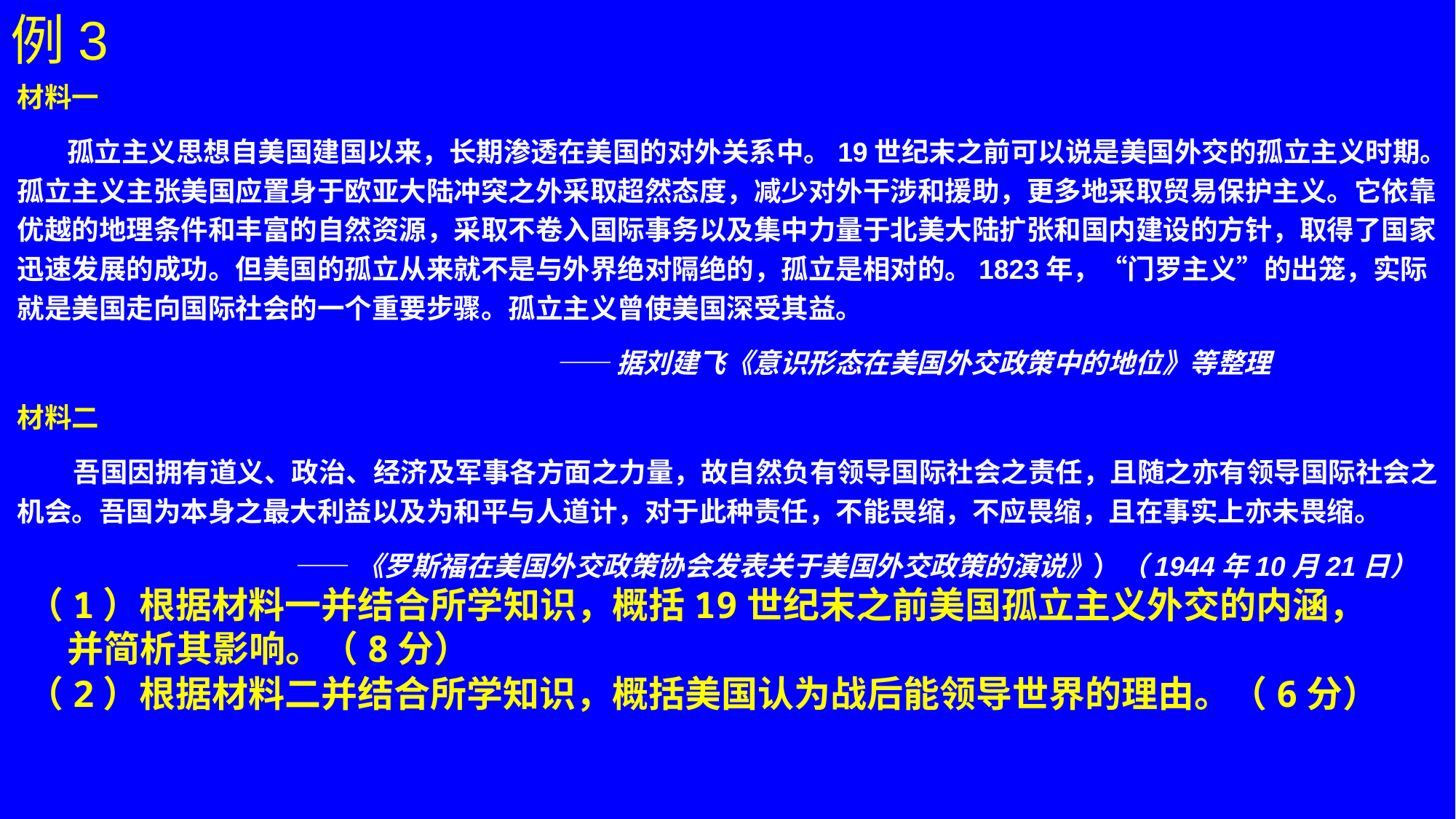

例3
材料一
       孤立主义思想自美国建国以来，长期渗透在美国的对外关系中。19世纪末之前可以说是美国外交的孤立主义时期。孤立主义主张美国应置身于欧亚大陆冲突之外采取超然态度，减少对外干涉和援助，更多地采取贸易保护主义。它依靠优越的地理条件和丰富的自然资源，采取不卷入国际事务以及集中力量于北美大陆扩张和国内建设的方针，取得了国家迅速发展的成功。但美国的孤立从来就不是与外界绝对隔绝的，孤立是相对的。1823年，“门罗主义”的出笼，实际就是美国走向国际社会的一个重要步骤。孤立主义曾使美国深受其益。
                                                                                       ——据刘建飞《意识形态在美国外交政策中的地位》等整理
材料二
        吾国因拥有道义、政治、经济及军事各方面之力量，故自然负有领导国际社会之责任，且随之亦有领导国际社会之机会。吾国为本身之最大利益以及为和平与人道计，对于此种责任，不能畏缩，不应畏缩，且在事实上亦未畏缩。
                                             ——《罗斯福在美国外交政策协会发表关于美国外交政策的演说》）（1944年10月21日）
（1）根据材料一并结合所学知识，概括19世纪末之前美国孤立主义外交的内涵，并简析其影响。（8分）
（2）根据材料二并结合所学知识，概括美国认为战后能领导世界的理由。（6分）